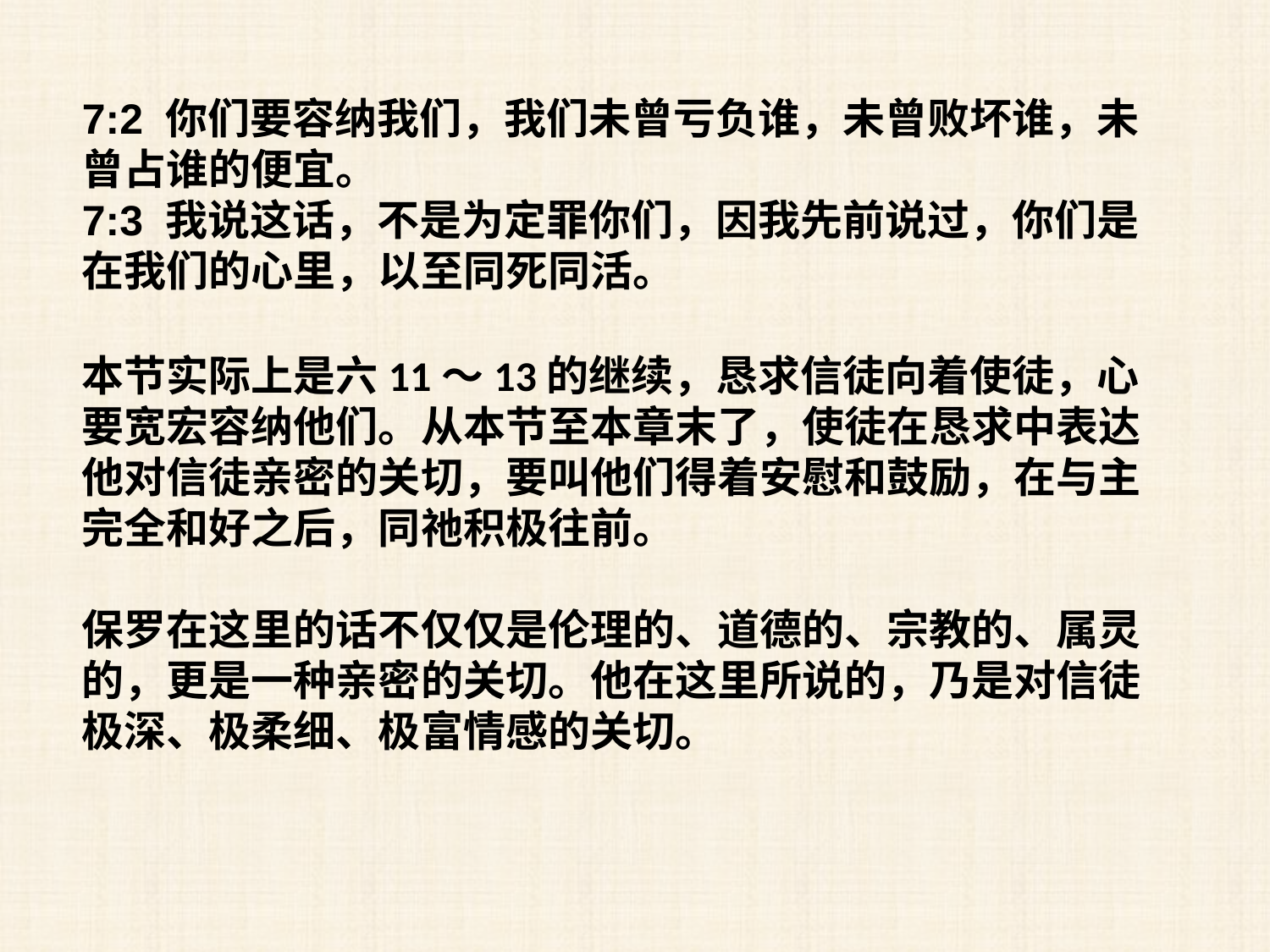

7:2 你们要容纳我们，我们未曾亏负谁，未曾败坏谁，未曾占谁的便宜。
7:3 我说这话，不是为定罪你们，因我先前说过，你们是在我们的心里，以至同死同活。
本节实际上是六11～13的继续，恳求信徒向着使徒，心要宽宏容纳他们。从本节至本章末了，使徒在恳求中表达他对信徒亲密的关切，要叫他们得着安慰和鼓励，在与主完全和好之后，同祂积极往前。
保罗在这里的话不仅仅是伦理的、道德的、宗教的、属灵的，更是一种亲密的关切。他在这里所说的，乃是对信徒极深、极柔细、极富情感的关切。